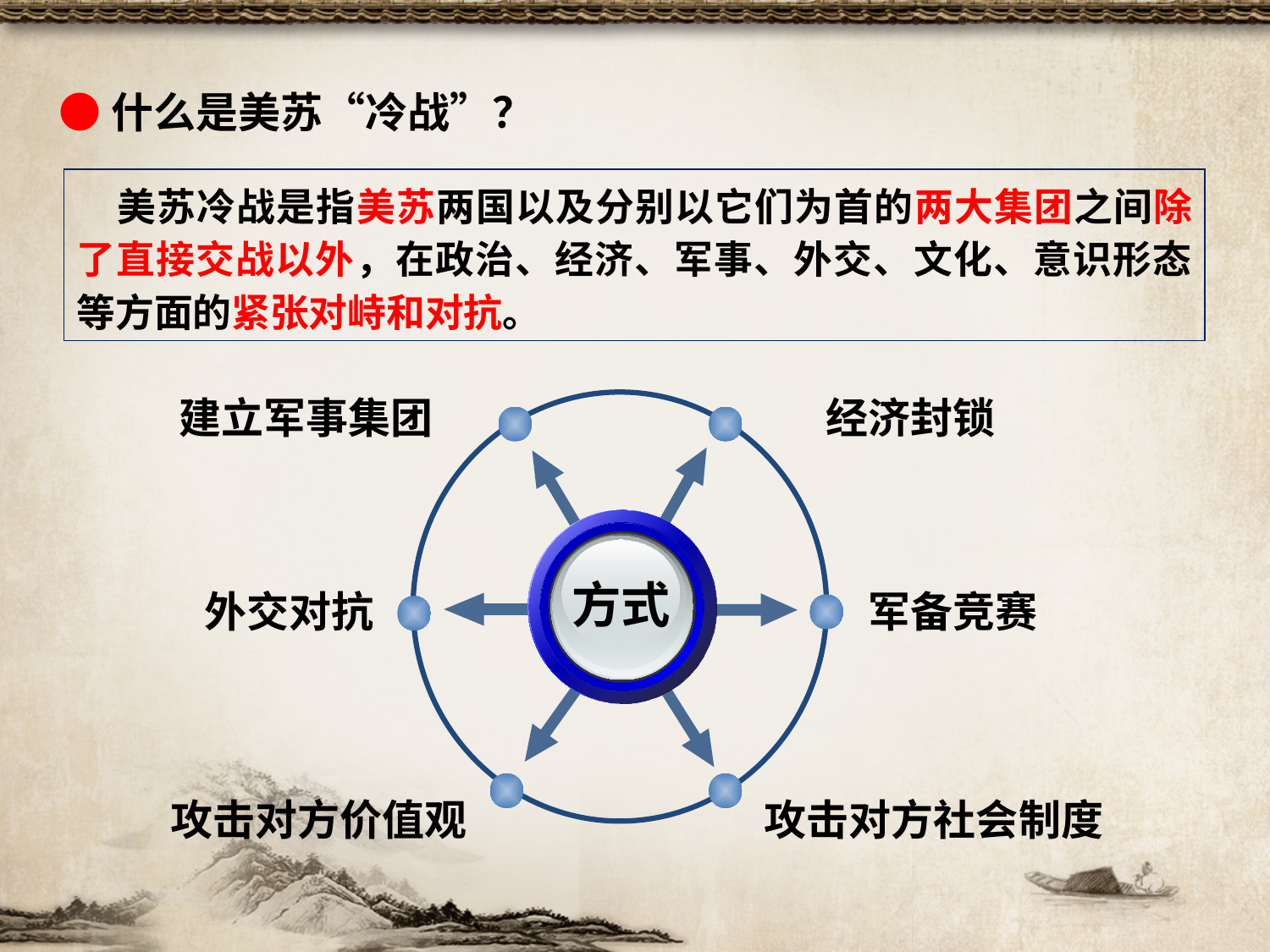

●什么是美苏“冷战”？
   美苏冷战是指美苏两国以及分别以它们为首的两大集团之间除了直接交战以外，在政治、经济、军事、外交、文化、意识形态等方面的紧张对峙和对抗。
建立军事集团
经济封锁

方式

外交对抗
军备竞赛
攻击对方价值观
攻击对方社会制度